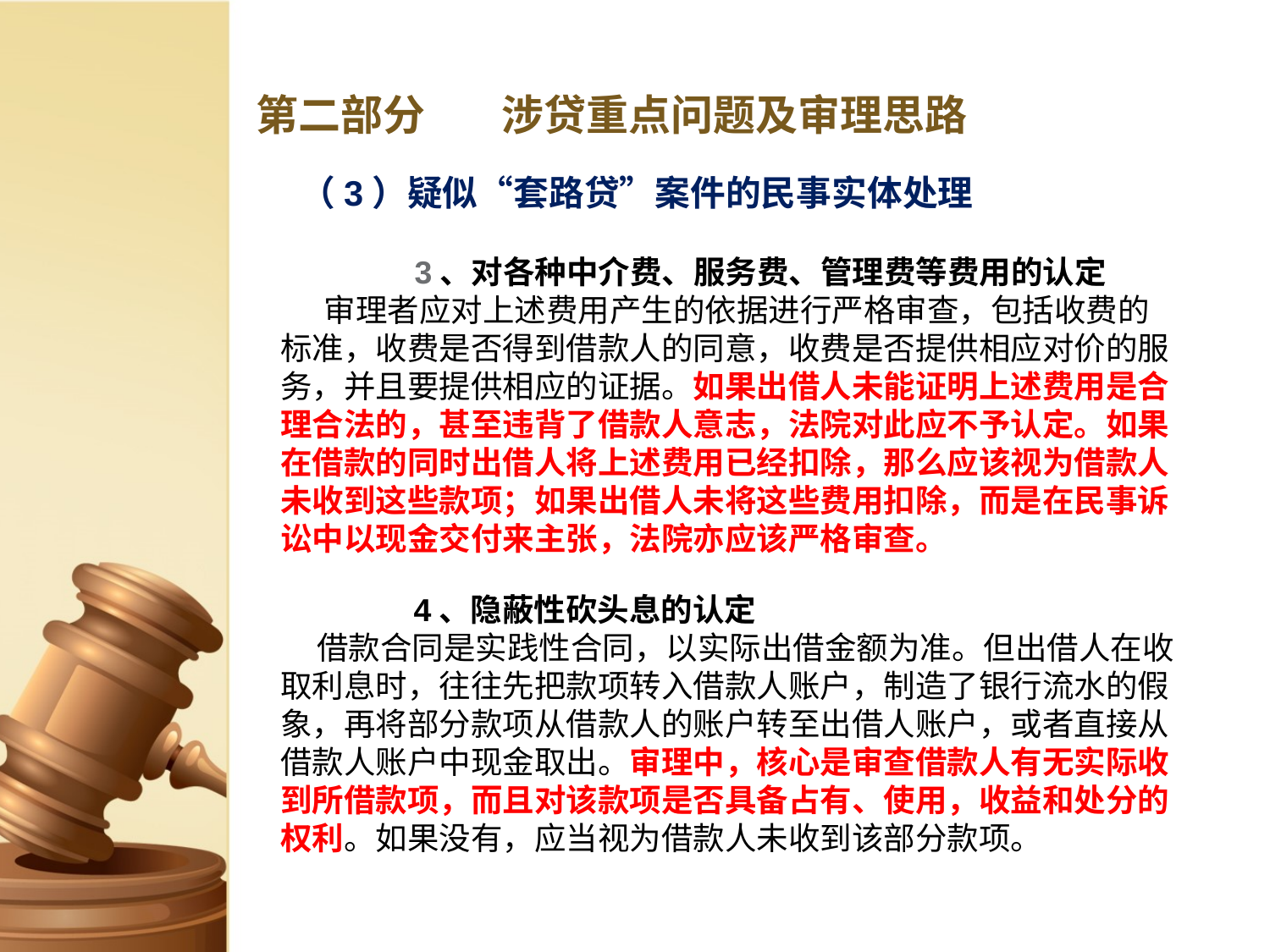

第二部分        涉贷重点问题及审理思路
（3）疑似“套路贷”案件的民事实体处理
       3、对各种中介费、服务费、管理费等费用的认定
     审理者应对上述费用产生的依据进行严格审查，包括收费的标准，收费是否得到借款人的同意，收费是否提供相应对价的服务，并且要提供相应的证据。如果出借人未能证明上述费用是合理合法的，甚至违背了借款人意志，法院对此应不予认定。如果在借款的同时出借人将上述费用已经扣除，那么应该视为借款人未收到这些款项；如果出借人未将这些费用扣除，而是在民事诉讼中以现金交付来主张，法院亦应该严格审查。

               4、隐蔽性砍头息的认定
    借款合同是实践性合同，以实际出借金额为准。但出借人在收取利息时，往往先把款项转入借款人账户，制造了银行流水的假象，再将部分款项从借款人的账户转至出借人账户，或者直接从借款人账户中现金取出。审理中，核心是审查借款人有无实际收到所借款项，而且对该款项是否具备占有、使用，收益和处分的权利。如果没有，应当视为借款人未收到该部分款项。